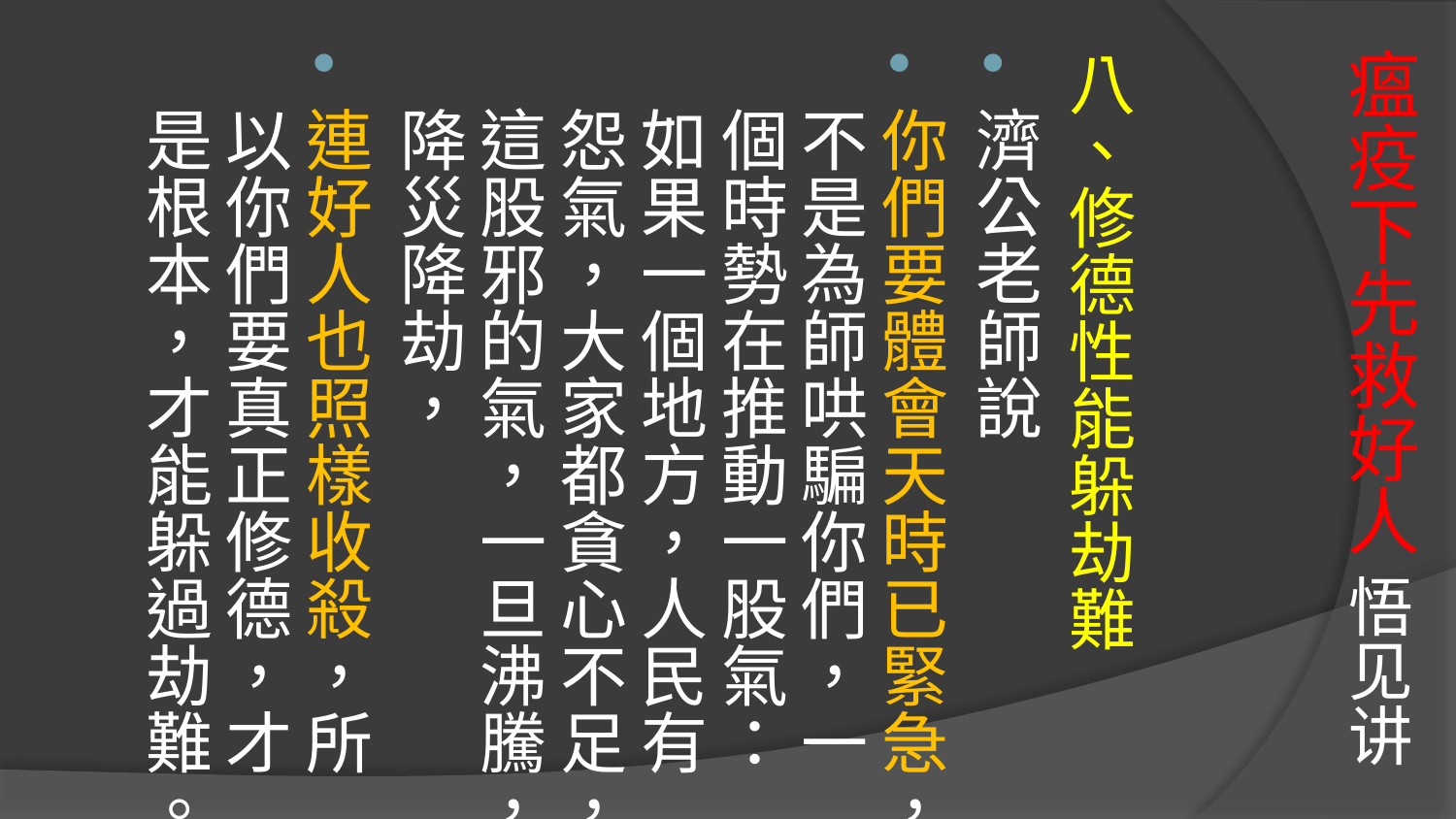

# 瘟疫下先救好人 悟见讲
八、修德性能躲劫難
濟公老師說
你們要體會天時已緊急，不是為師哄騙你們，一個時勢在推動一股氣：如果一個地方，人民有怨氣，大家都貪心不足，這股邪的氣，一旦沸騰，降災降劫，
連好人也照樣收殺，所以你們要真正修德，才是根本，才能躲過劫難。